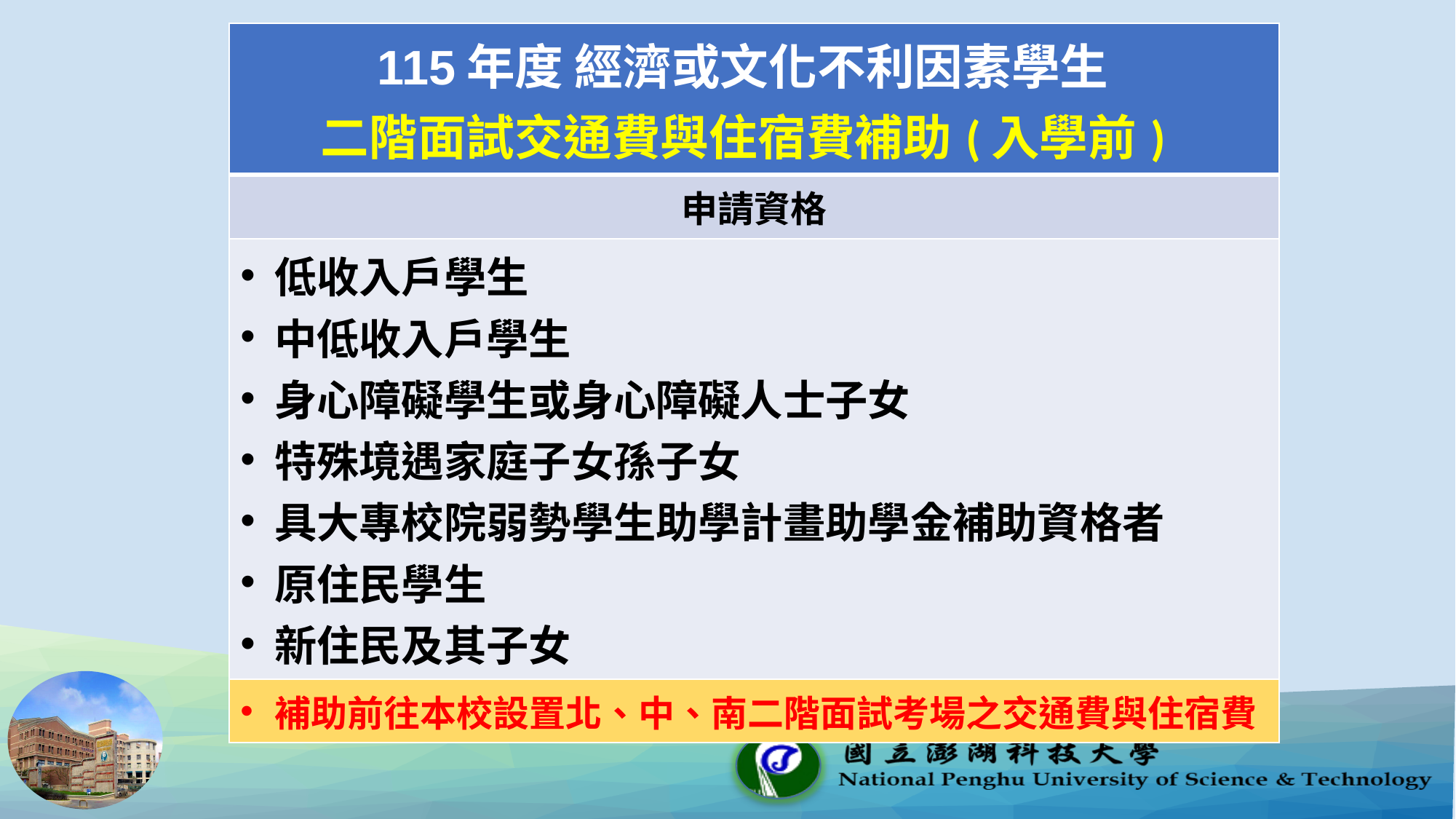

| 115年度 經濟或文化不利因素學生 二階面試交通費與住宿費補助(入學前) |
| --- |
| 申請資格 |
| 低收入戶學生 中低收入戶學生 身心障礙學生或身心障礙人士子女 特殊境遇家庭子女孫子女 具大專校院弱勢學生助學計畫助學金補助資格者 原住民學生 新住民及其子女 |
| 補助前往本校設置北、中、南二階面試考場之交通費與住宿費 |